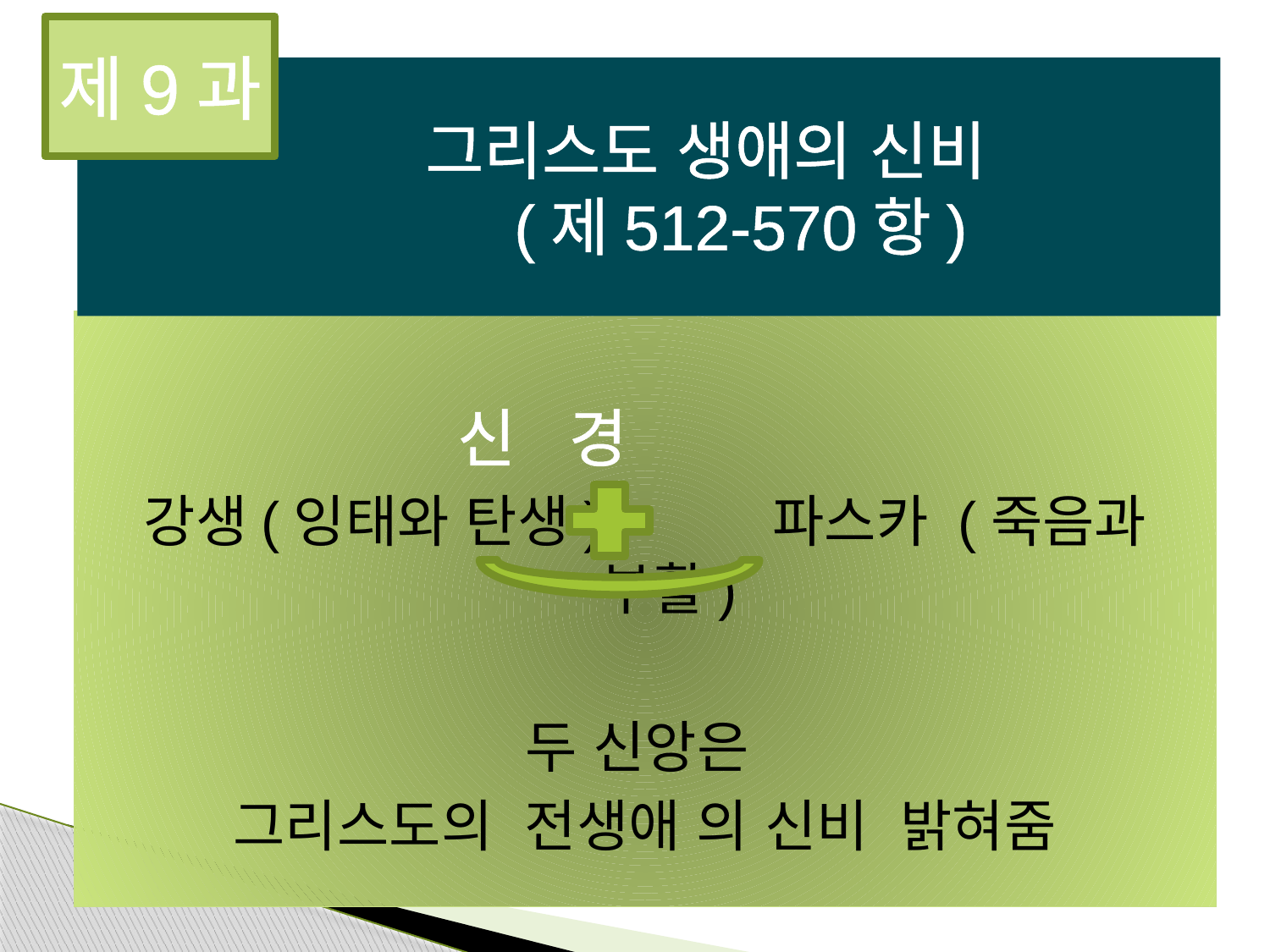

제9과
                  그리스도 생애의 신비
                       (제512-570항)

                    신   경
강생(잉태와 탄생)          파스카 (죽음과 부활)

두 신앙은
그리스도의  전생애 의 신비  밝혀줌